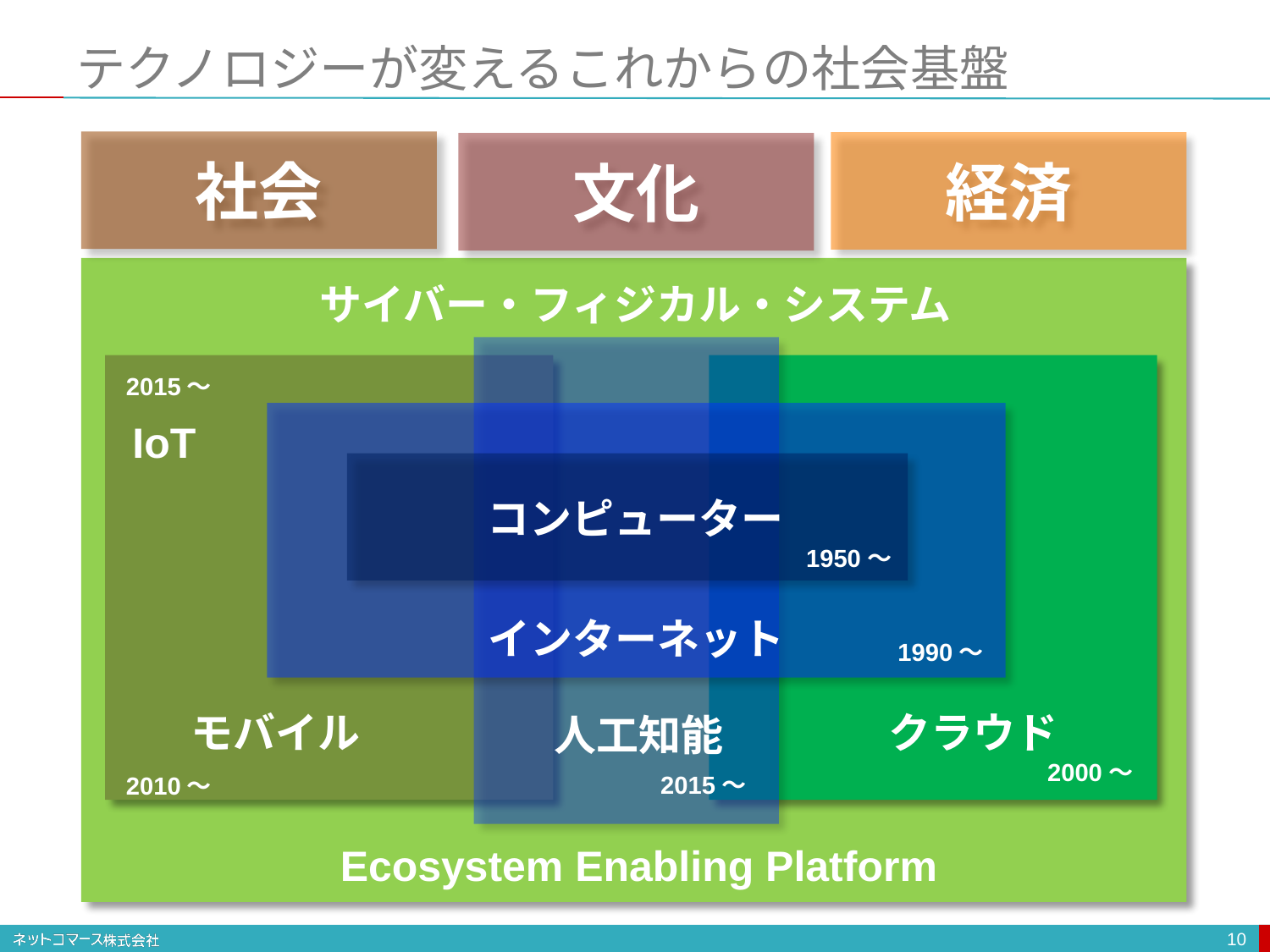

# テクノロジーが変えるこれからの社会基盤
社会
経済
文化

サイバー・フィジカル・システム

2015〜
IoT
モバイル
クラウド
2000〜
2010〜
Ecosystem Enabling Platform

人工知能
2015〜

インターネット
1990〜

コンピューター
1950〜
10